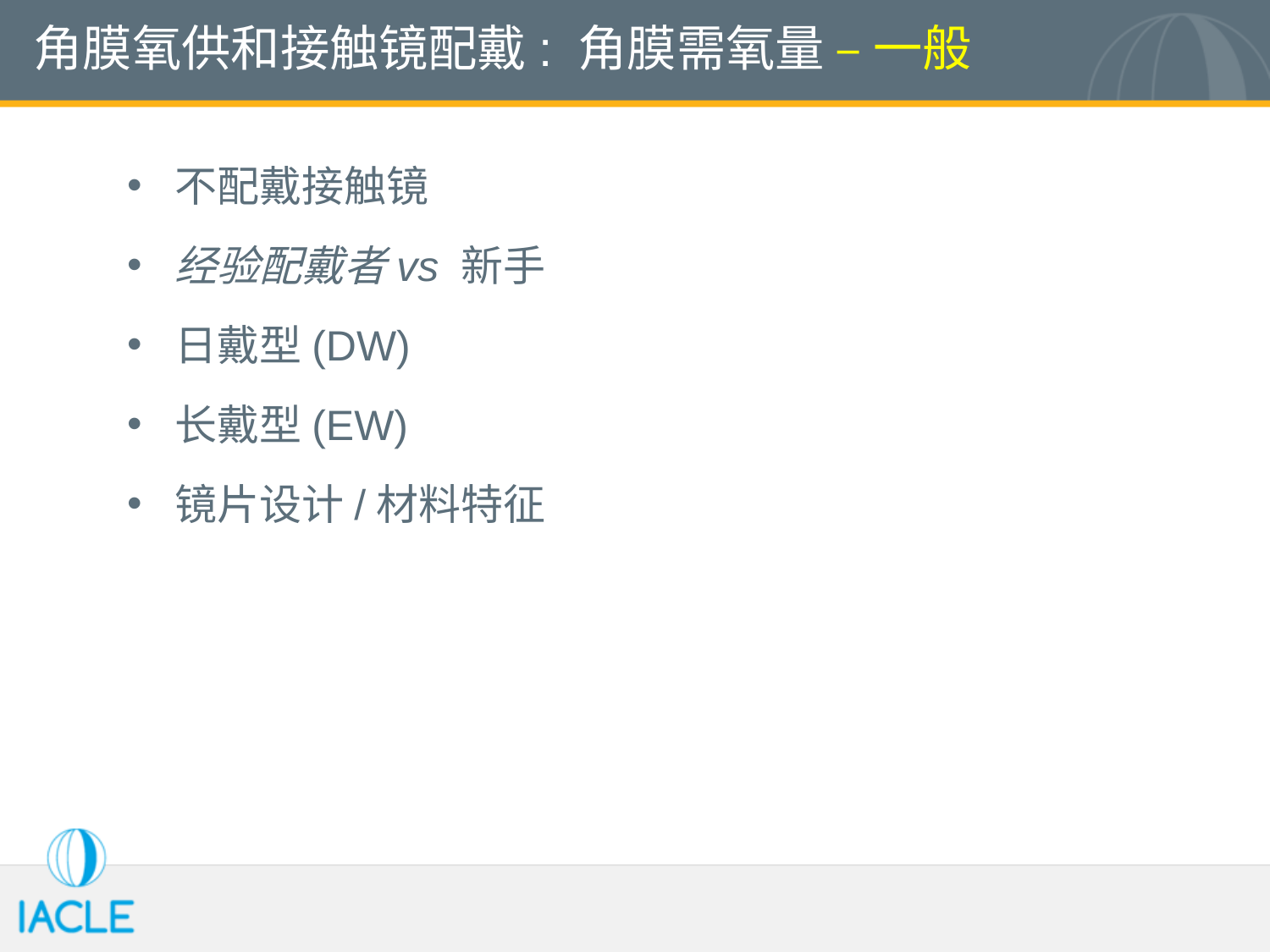

角膜氧供和接触镜配戴: 角膜需氧量 – 一般
不配戴接触镜
经验配戴者vs 新手
日戴型(DW)
长戴型(EW)
镜片设计/材料特征